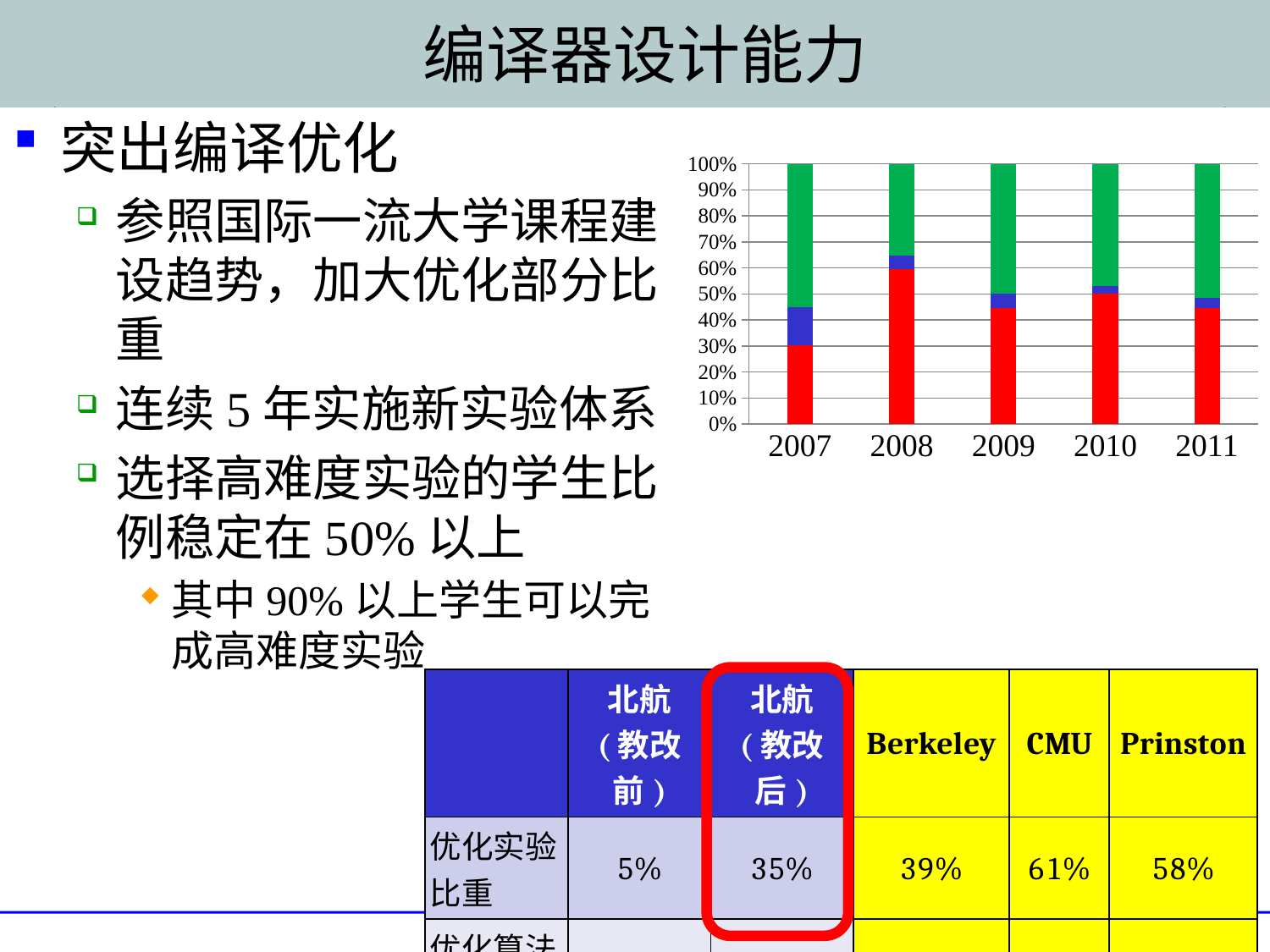

# 编译器设计能力
突出编译优化
参照国际一流大学课程建设趋势，加大优化部分比重
连续5年实施新实验体系
选择高难度实验的学生比例稳定在50%以上
其中90%以上学生可以完成高难度实验

### Chart

| Category | 完成高难度实验 | 未完成高难度实验 | 选择低难度实验 |
|---|---|---|---|
| 2007 | 61.0 | 30.0 | 111.0 |
| 2008 | 110.0 | 10.0 | 65.0 |
| 2009 | 85.0 | 10.0 | 95.0 |
| 2010 | 95.0 | 6.0 | 89.0 |
| 2011 | 78.0 | 7.0 | 90.0 |
|  | 北航 (教改前) | 北航 (教改后) | Berkeley | CMU | Prinston |
| --- | --- | --- | --- | --- | --- |
| 优化实验比重 | 5% | 35% | 39% | 61% | 58% |
| 优化算法重点讲述 | 4 | 6 | 9 | 10 | 9 |